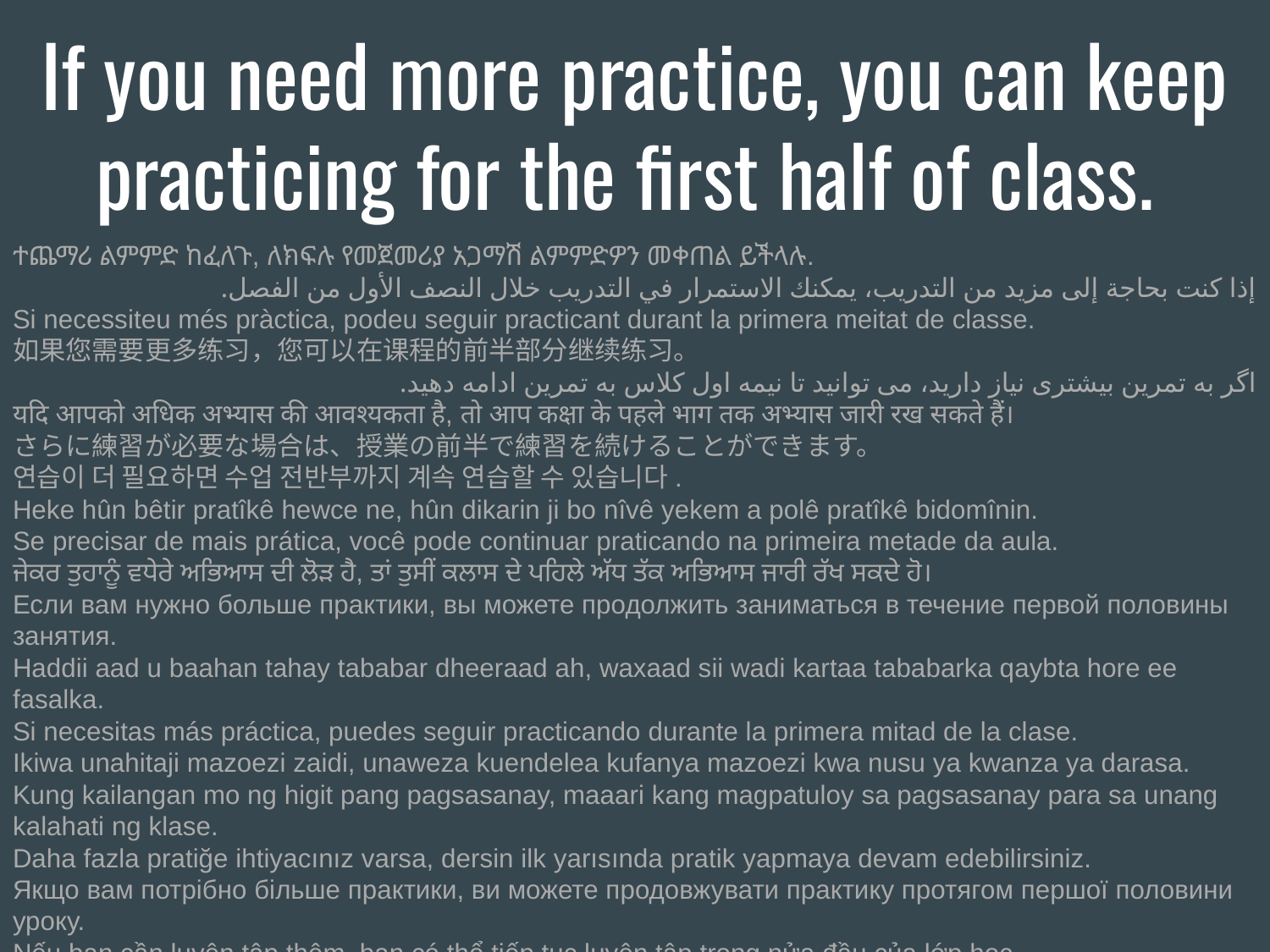

If you need more practice, you can keep practicing for the first half of class.
ተጨማሪ ልምምድ ከፈለጉ, ለክፍሉ የመጀመሪያ አጋማሽ ልምምድዎን መቀጠል ይችላሉ.
إذا كنت بحاجة إلى مزيد من التدريب، يمكنك الاستمرار في التدريب خلال النصف الأول من الفصل.
Si necessiteu més pràctica, podeu seguir practicant durant la primera meitat de classe.
如果您需要更多练习，您可以在课程的前半部分继续练习。
اگر به تمرین بیشتری نیاز دارید، می توانید تا نیمه اول کلاس به تمرین ادامه دهید.
यदि आपको अधिक अभ्यास की आवश्यकता है, तो आप कक्षा के पहले भाग तक अभ्यास जारी रख सकते हैं।
さらに練習が必要な場合は、授業の前半で練習を続けることができます。
연습이 더 필요하면 수업 전반부까지 계속 연습할 수 있습니다.
Heke hûn bêtir pratîkê hewce ne, hûn dikarin ji bo nîvê yekem a polê pratîkê bidomînin.
Se precisar de mais prática, você pode continuar praticando na primeira metade da aula.
ਜੇਕਰ ਤੁਹਾਨੂੰ ਵਧੇਰੇ ਅਭਿਆਸ ਦੀ ਲੋੜ ਹੈ, ਤਾਂ ਤੁਸੀਂ ਕਲਾਸ ਦੇ ਪਹਿਲੇ ਅੱਧ ਤੱਕ ਅਭਿਆਸ ਜਾਰੀ ਰੱਖ ਸਕਦੇ ਹੋ।
Если вам нужно больше практики, вы можете продолжить заниматься в течение первой половины занятия.
Haddii aad u baahan tahay tababar dheeraad ah, waxaad sii wadi kartaa tababarka qaybta hore ee fasalka.
Si necesitas más práctica, puedes seguir practicando durante la primera mitad de la clase.
Ikiwa unahitaji mazoezi zaidi, unaweza kuendelea kufanya mazoezi kwa nusu ya kwanza ya darasa.
Kung kailangan mo ng higit pang pagsasanay, maaari kang magpatuloy sa pagsasanay para sa unang kalahati ng klase.
Daha fazla pratiğe ihtiyacınız varsa, dersin ilk yarısında pratik yapmaya devam edebilirsiniz.
Якщо вам потрібно більше практики, ви можете продовжувати практику протягом першої половини уроку.
Nếu bạn cần luyện tập thêm, bạn có thể tiếp tục luyện tập trong nửa đầu của lớp học.